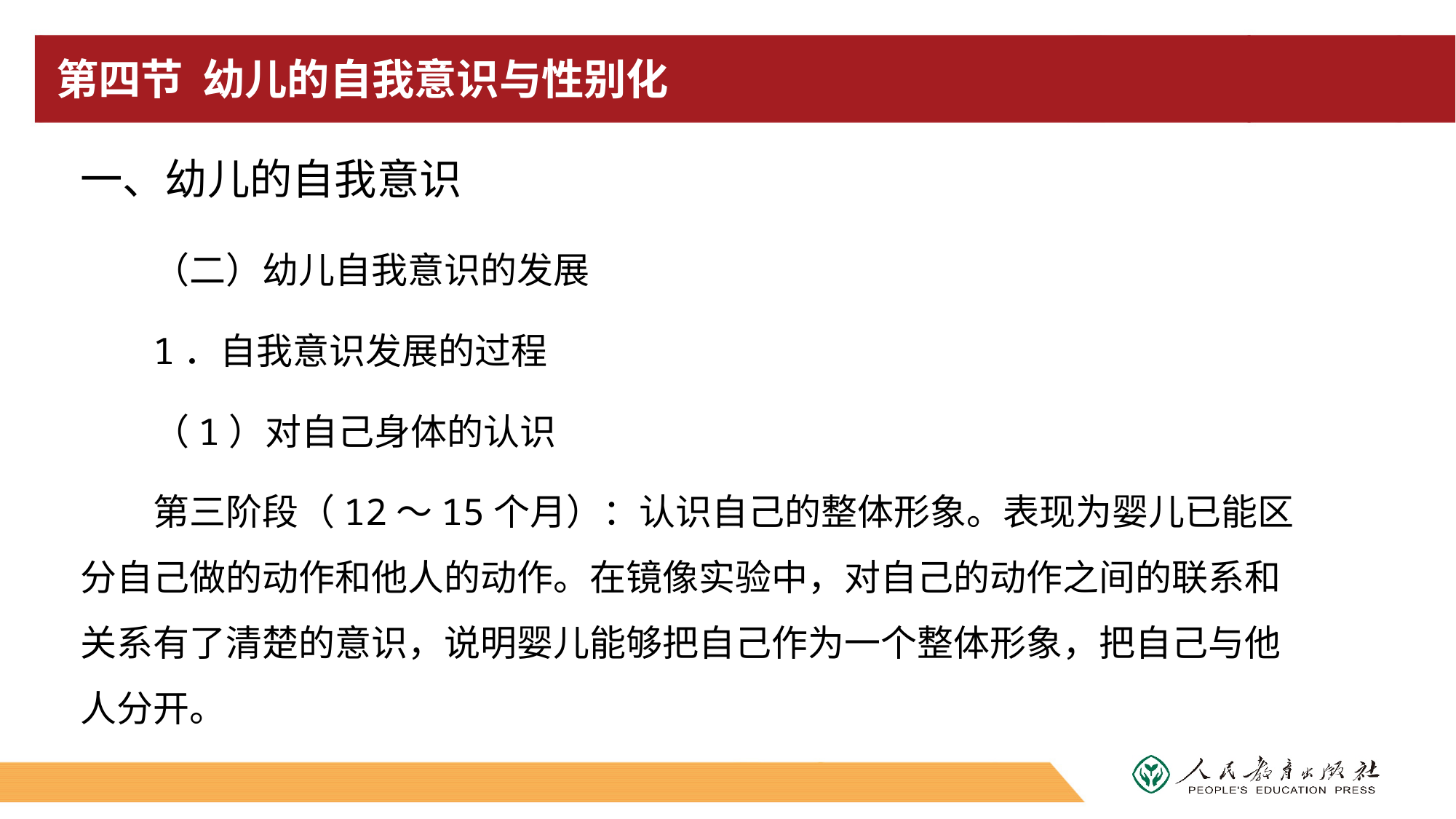

# 第四节  幼儿的自我意识与性别化
一、幼儿的自我意识
（二）幼儿自我意识的发展
1．自我意识发展的过程
（1）对自己身体的认识
第三阶段（12～15个月）：认识自己的整体形象。表现为婴儿已能区分自己做的动作和他人的动作。在镜像实验中，对自己的动作之间的联系和关系有了清楚的意识，说明婴儿能够把自己作为一个整体形象，把自己与他人分开。